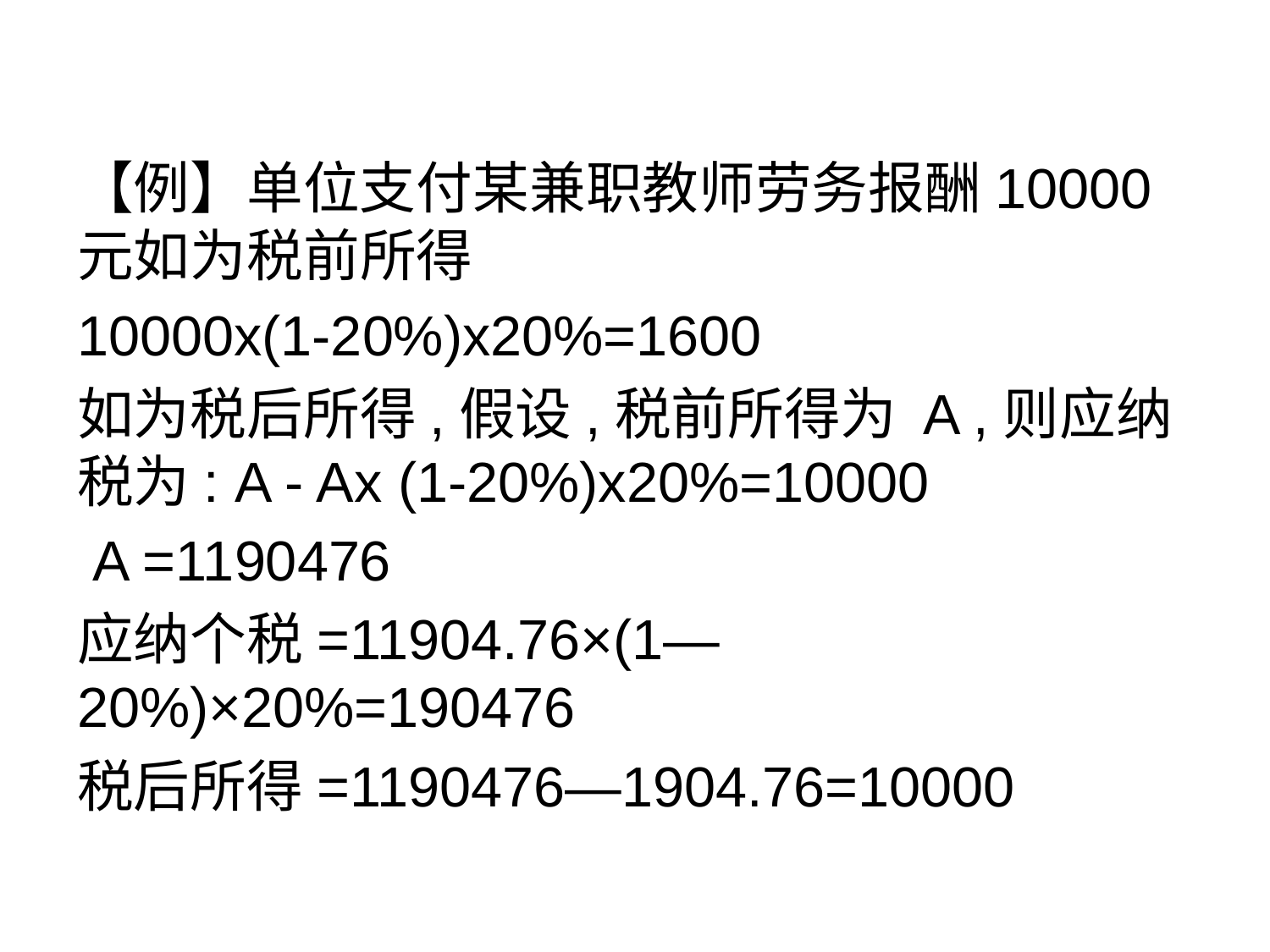

【例】单位支付某兼职教师劳务报酬10000元如为税前所得
10000x(1-20%)x20%=1600
如为税后所得,假设,税前所得为 A ,则应纳税为: A - Ax (1-20%)x20%=10000
 A =1190476
应纳个税=11904.76×(1—20%)×20%=190476
税后所得=1190476—1904.76=10000